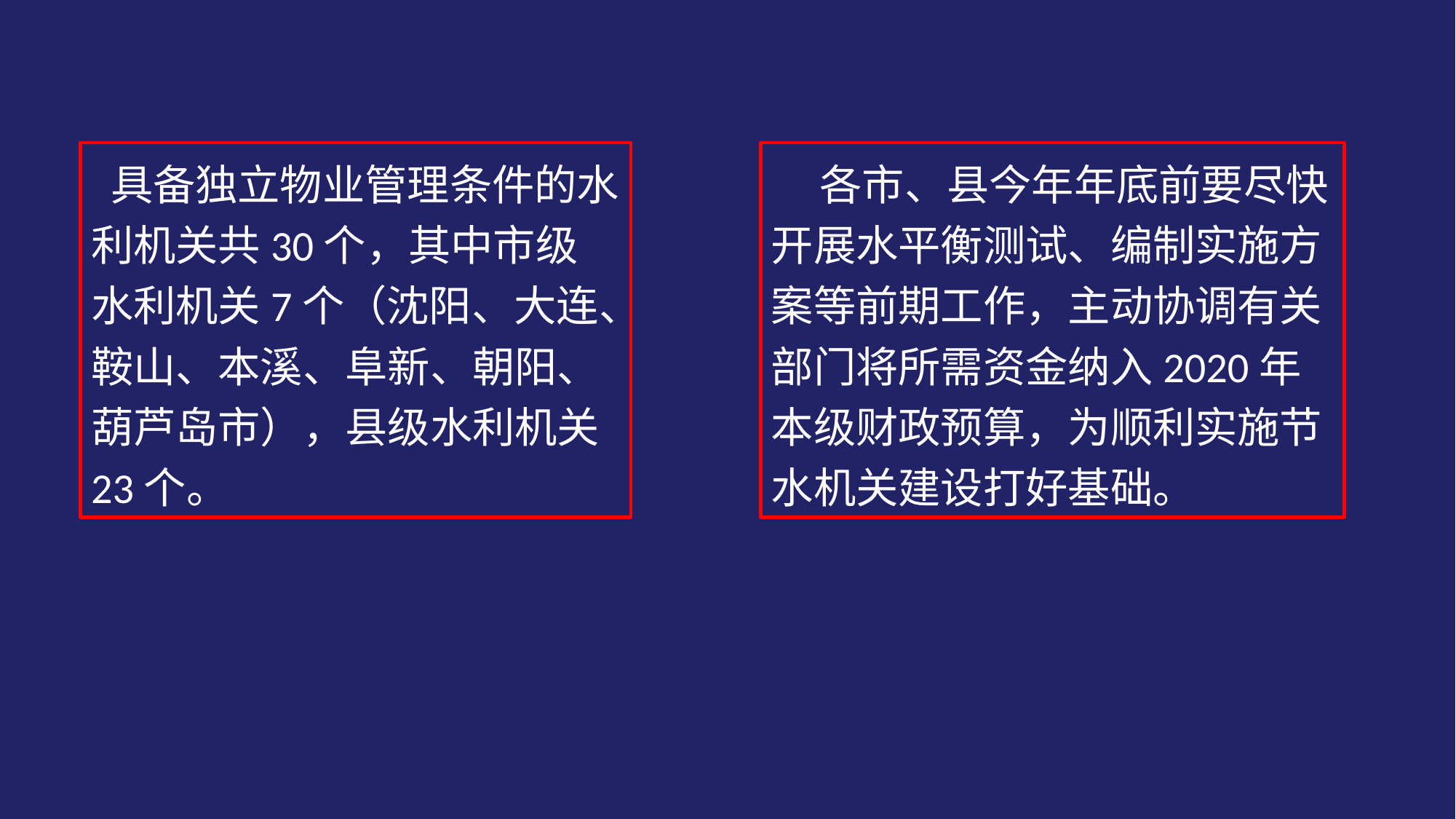

具备独立物业管理条件的水利机关共30个，其中市级水利机关7个（沈阳、大连、鞍山、本溪、阜新、朝阳、葫芦岛市），县级水利机关23个。
各市、县今年年底前要尽快开展水平衡测试、编制实施方案等前期工作，主动协调有关部门将所需资金纳入2020年本级财政预算，为顺利实施节水机关建设打好基础。